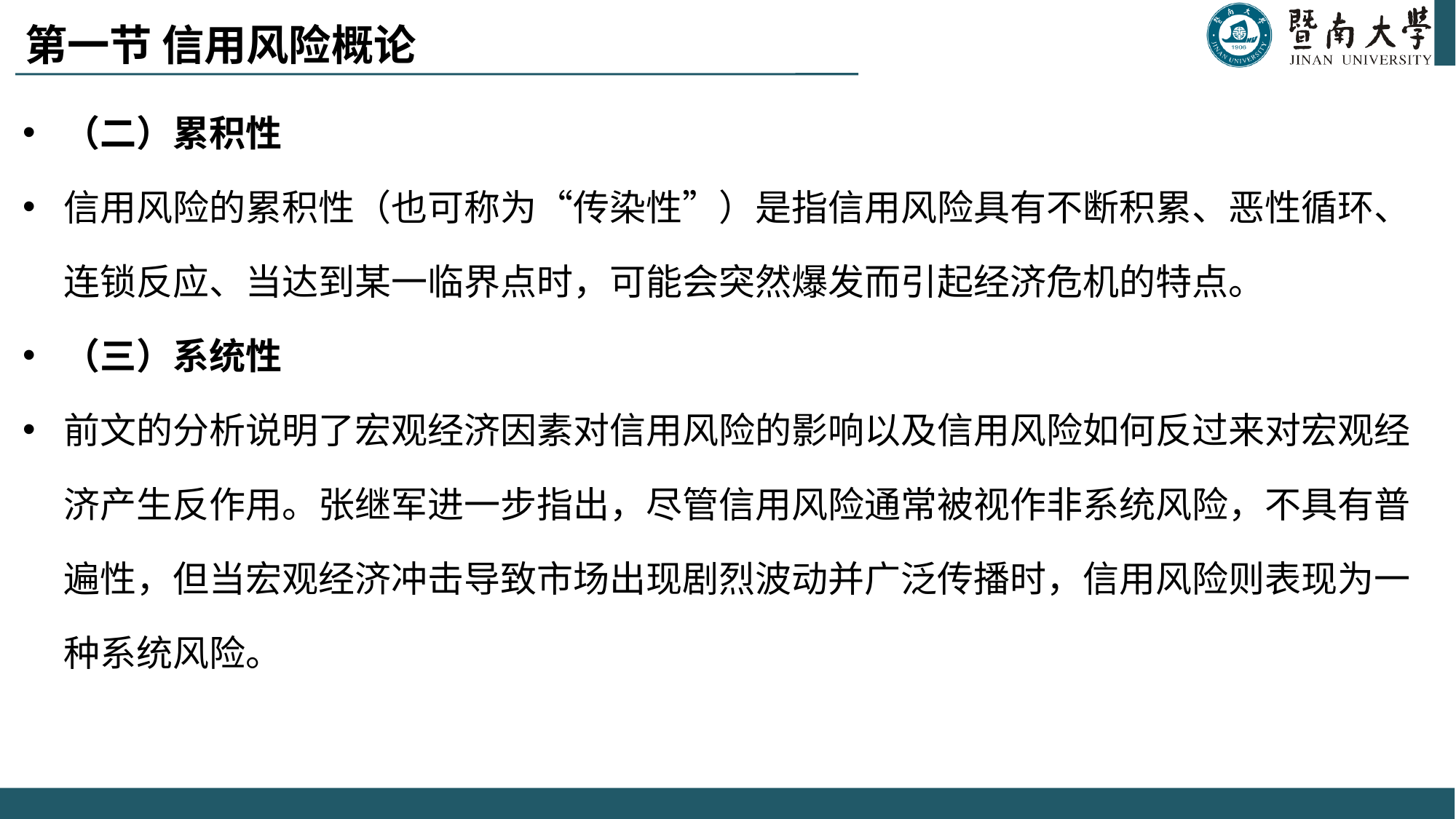

# 第一节 信用风险概论
（二）累积性
信用风险的累积性（也可称为“传染性”）是指信用风险具有不断积累、恶性循环、连锁反应、当达到某一临界点时，可能会突然爆发而引起经济危机的特点。
（三）系统性
前文的分析说明了宏观经济因素对信用风险的影响以及信用风险如何反过来对宏观经济产生反作用。张继军进一步指出，尽管信用风险通常被视作非系统风险，不具有普遍性，但当宏观经济冲击导致市场出现剧烈波动并广泛传播时，信用风险则表现为一种系统风险。